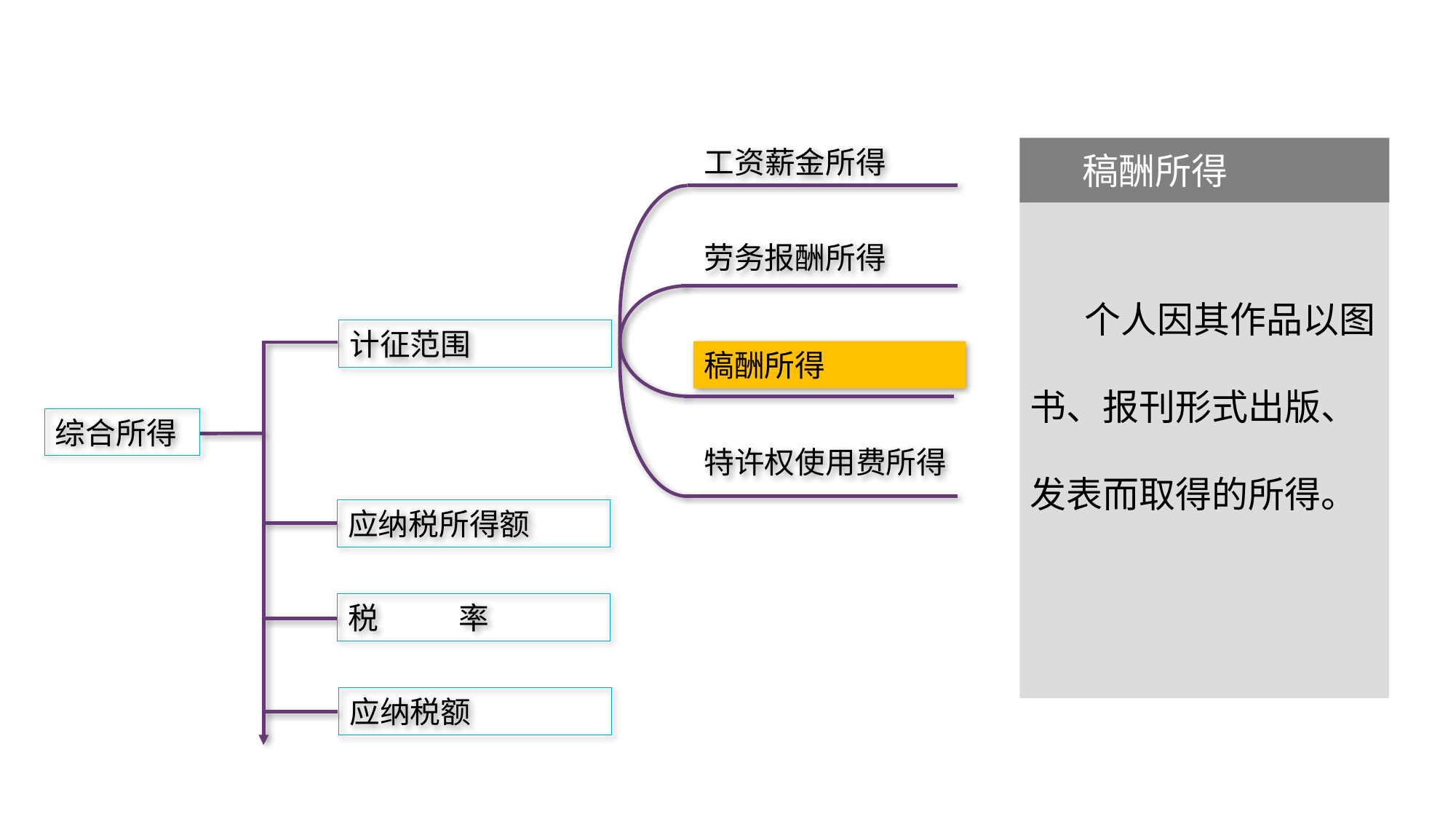

工资薪金所得

劳务报酬所得

计征范围
稿酬所得
综合所得
特许权使用费所得
应纳税所得额
税            率
应纳税额

稿酬所得

个人因其作品以图书、报刊形式出版、发表而取得的所得。